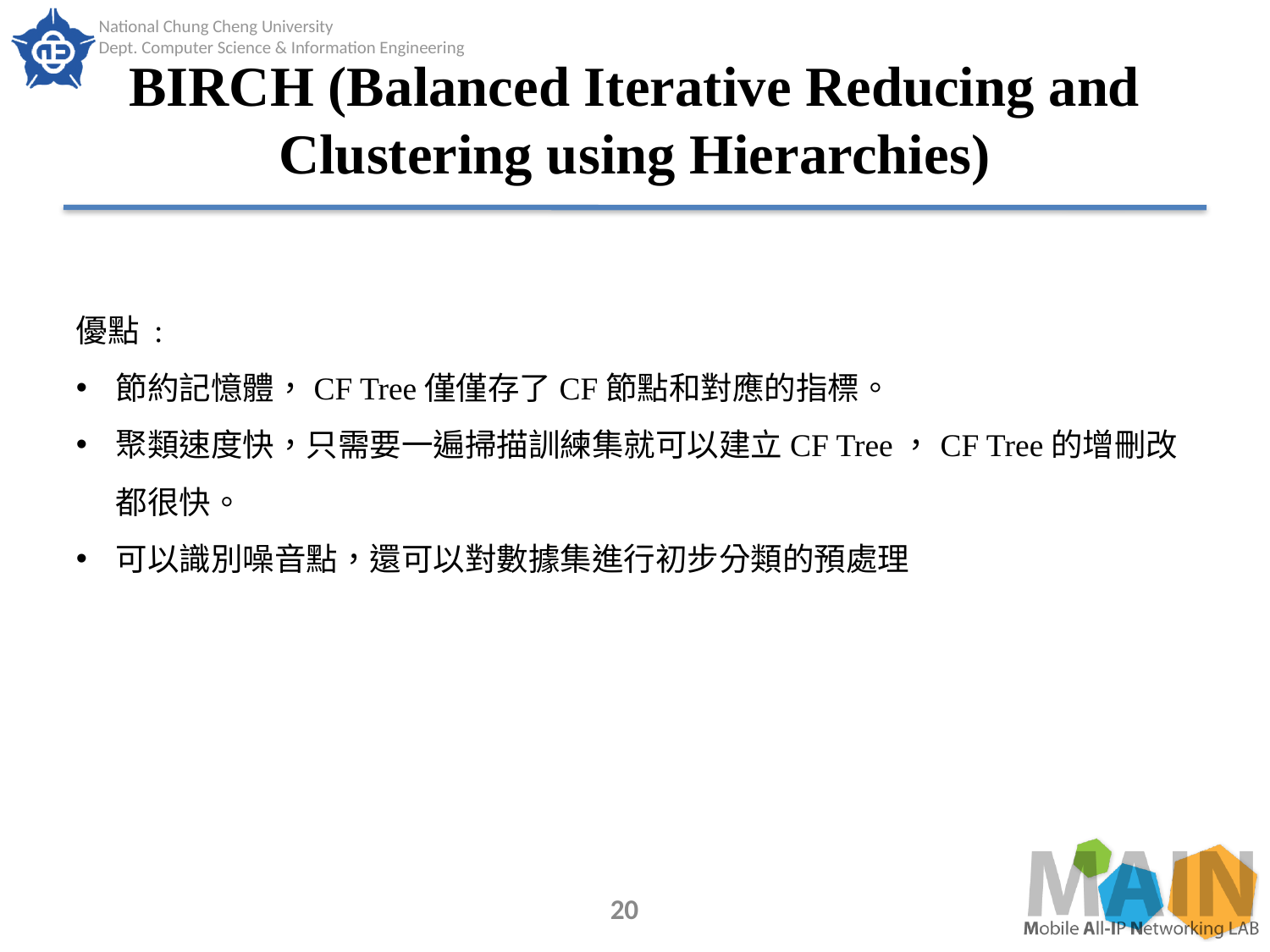

# BIRCH (Balanced Iterative Reducing and Clustering using Hierarchies)
優點 :
節約記憶體，CF Tree僅僅存了CF節點和對應的指標。
聚類速度快，只需要一遍掃描訓練集就可以建立CF Tree，CF Tree的增刪改都很快。
可以識別噪音點，還可以對數據集進行初步分類的預處理
20